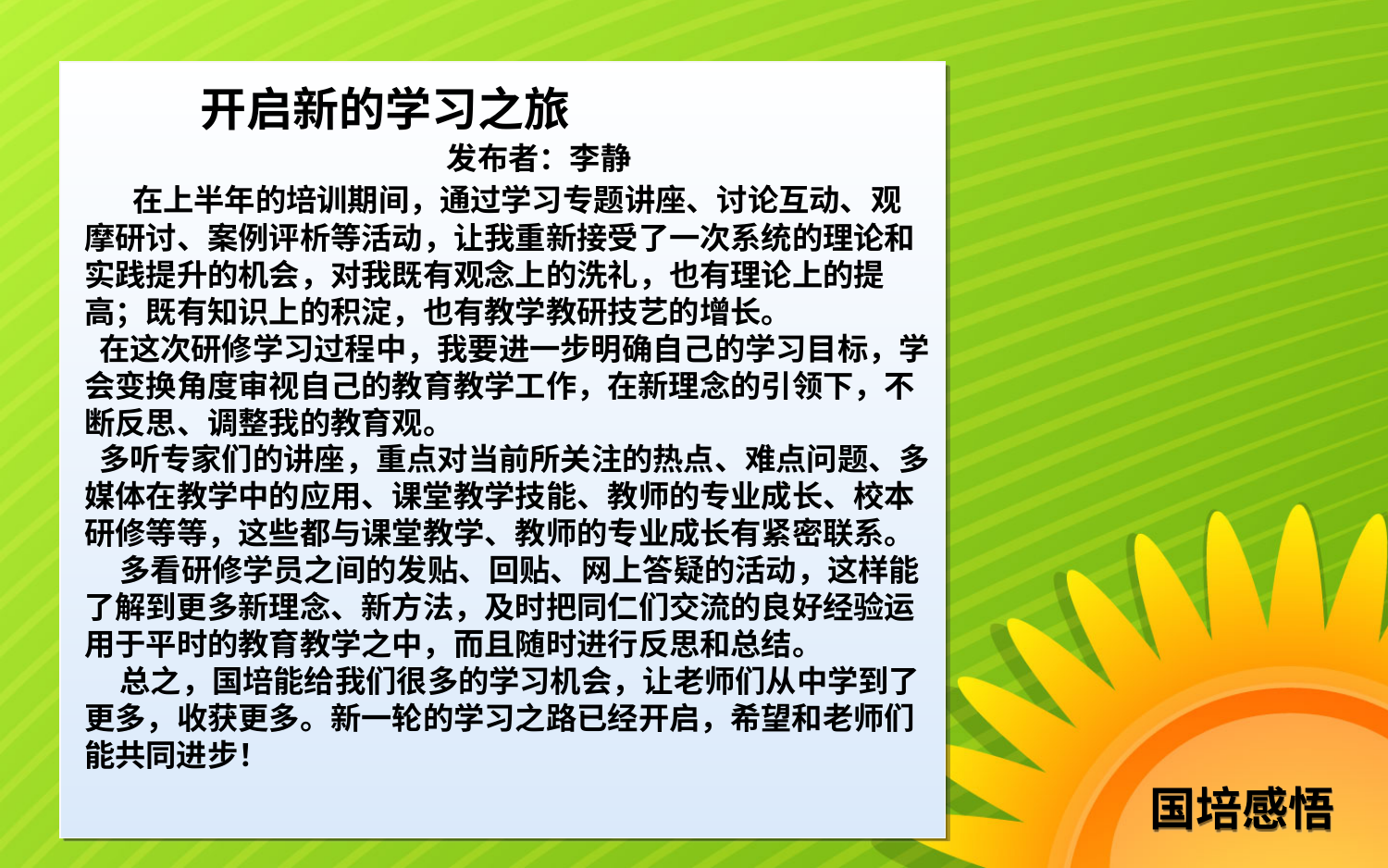

开启新的学习之旅
                                             发布者：李静
     在上半年的培训期间，通过学习专题讲座、讨论互动、观摩研讨、案例评析等活动，让我重新接受了一次系统的理论和实践提升的机会，对我既有观念上的洗礼，也有理论上的提高；既有知识上的积淀，也有教学教研技艺的增长。
 在这次研修学习过程中，我要进一步明确自己的学习目标，学会变换角度审视自己的教育教学工作，在新理念的引领下，不断反思、调整我的教育观。
 多听专家们的讲座，重点对当前所关注的热点、难点问题、多媒体在教学中的应用、课堂教学技能、教师的专业成长、校本研修等等，这些都与课堂教学、教师的专业成长有紧密联系。
    多看研修学员之间的发贴、回贴、网上答疑的活动，这样能了解到更多新理念、新方法，及时把同仁们交流的良好经验运用于平时的教育教学之中，而且随时进行反思和总结。
    总之，国培能给我们很多的学习机会，让老师们从中学到了更多，收获更多。新一轮的学习之路已经开启，希望和老师们能共同进步！

国培感悟